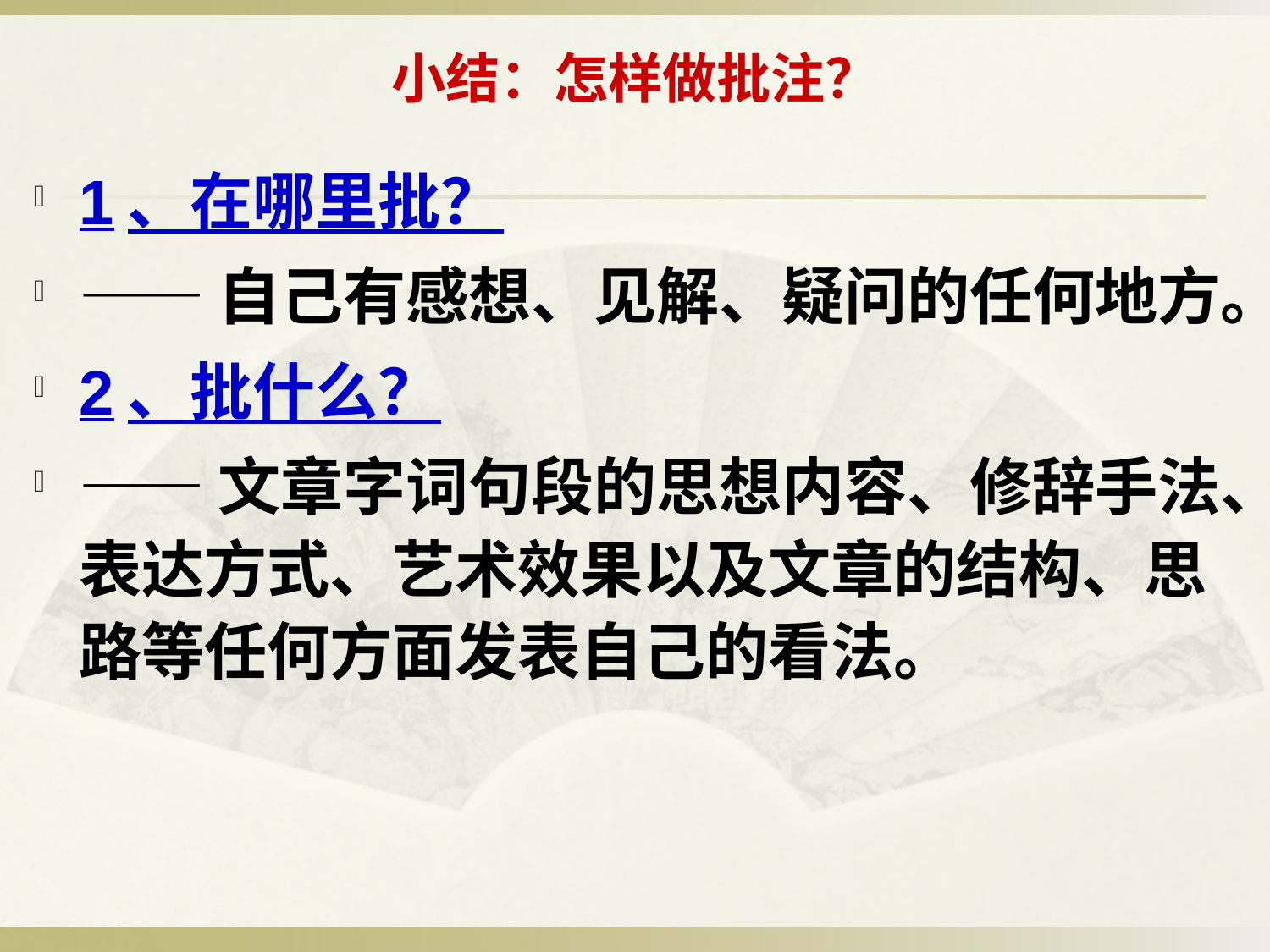

# 小结：怎样做批注？
1、在哪里批？
——自己有感想、见解、疑问的任何地方。
2、批什么？
——文章字词句段的思想内容、修辞手法、表达方式、艺术效果以及文章的结构、思路等任何方面发表自己的看法。